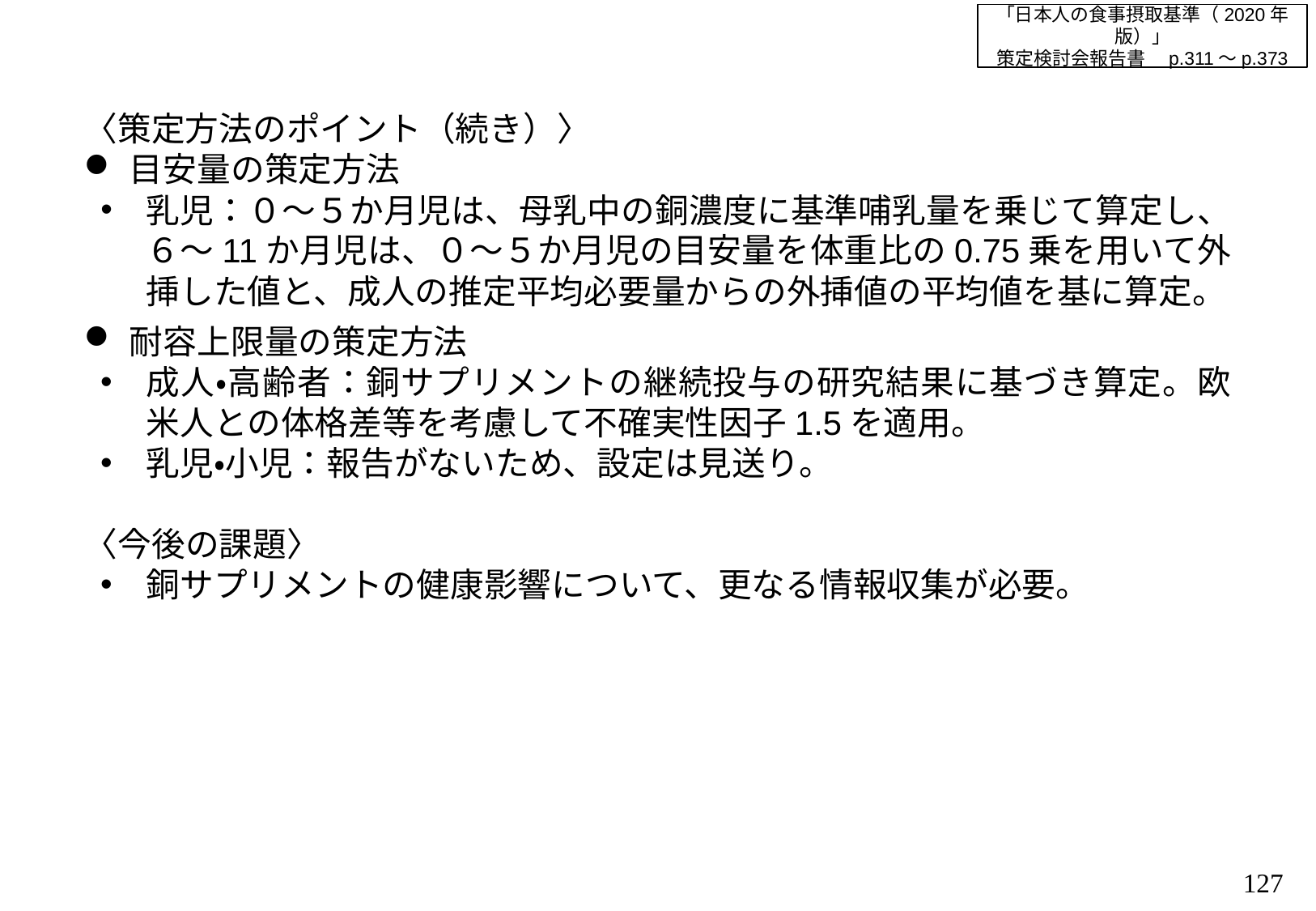

「日本人の食事摂取基準（2020年版）」
策定検討会報告書　p.311～p.373
〈策定方法のポイント（続き）〉
目安量の策定方法
乳児：０～５か月児は、母乳中の銅濃度に基準哺乳量を乗じて算定し、６～11か月児は、０～５か月児の目安量を体重比の0.75乗を用いて外挿した値と、成人の推定平均必要量からの外挿値の平均値を基に算定。
耐容上限量の策定方法
成人・高齢者：銅サプリメントの継続投与の研究結果に基づき算定。欧米人との体格差等を考慮して不確実性因子1.5を適用。
乳児・小児：報告がないため、設定は見送り。

〈今後の課題〉
銅サプリメントの健康影響について、更なる情報収集が必要。
127